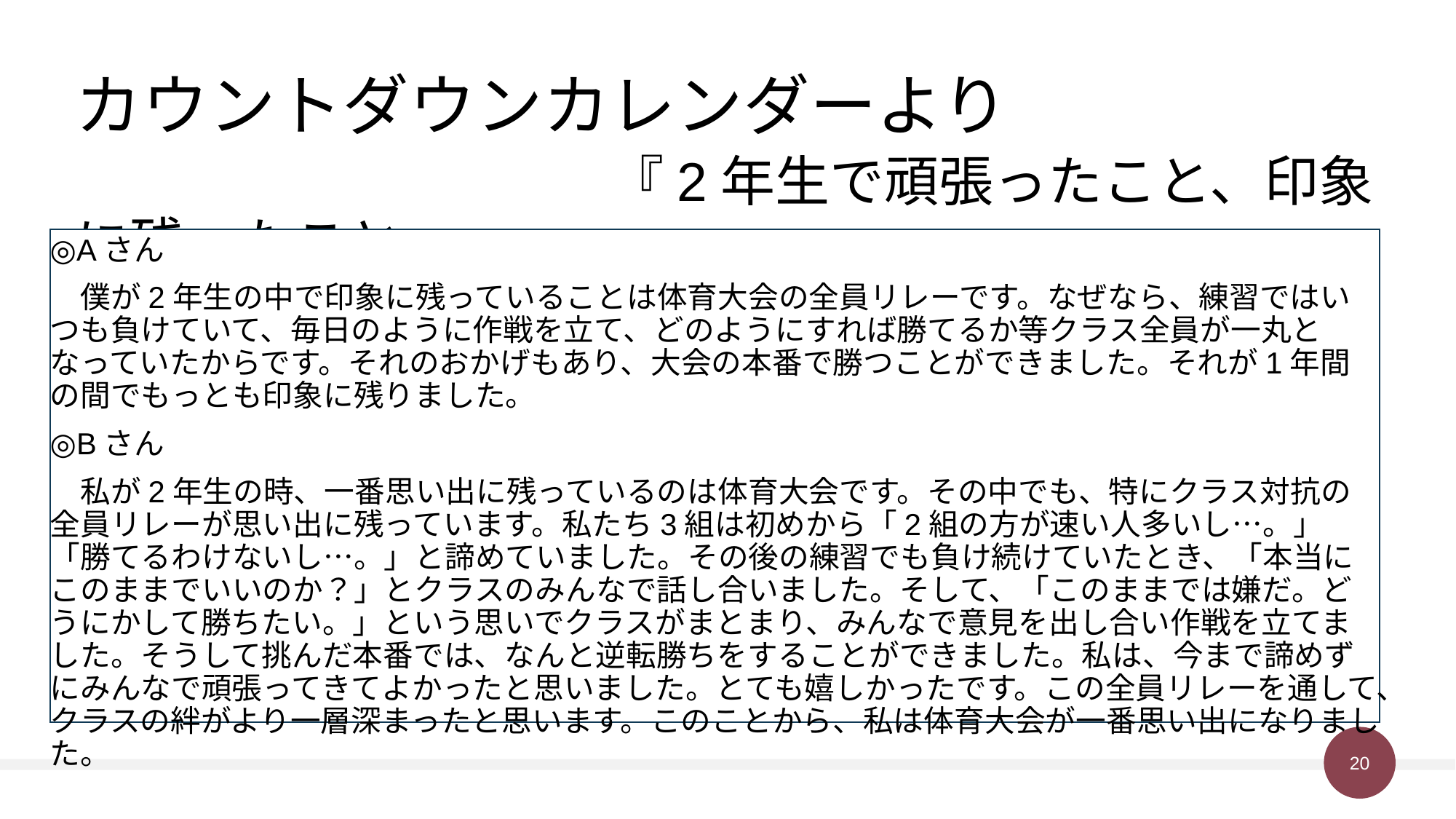

# カウントダウンカレンダーより 　　　　　　　　『2年生で頑張ったこと、印象に残ったこと』
◎Aさん
　僕が2年生の中で印象に残っていることは体育大会の全員リレーです。なぜなら、練習ではいつも負けていて、毎日のように作戦を立て、どのようにすれば勝てるか等クラス全員が一丸となっていたからです。それのおかげもあり、大会の本番で勝つことができました。それが1年間の間でもっとも印象に残りました。
◎Bさん
　私が2年生の時、一番思い出に残っているのは体育大会です。その中でも、特にクラス対抗の全員リレーが思い出に残っています。私たち3組は初めから「2組の方が速い人多いし…。」「勝てるわけないし…。」と諦めていました。その後の練習でも負け続けていたとき、「本当にこのままでいいのか？」とクラスのみんなで話し合いました。そして、「このままでは嫌だ。どうにかして勝ちたい。」という思いでクラスがまとまり、みんなで意見を出し合い作戦を立てました。そうして挑んだ本番では、なんと逆転勝ちをすることができました。私は、今まで諦めずにみんなで頑張ってきてよかったと思いました。とても嬉しかったです。この全員リレーを通して、クラスの絆がより一層深まったと思います。このことから、私は体育大会が一番思い出になりました。